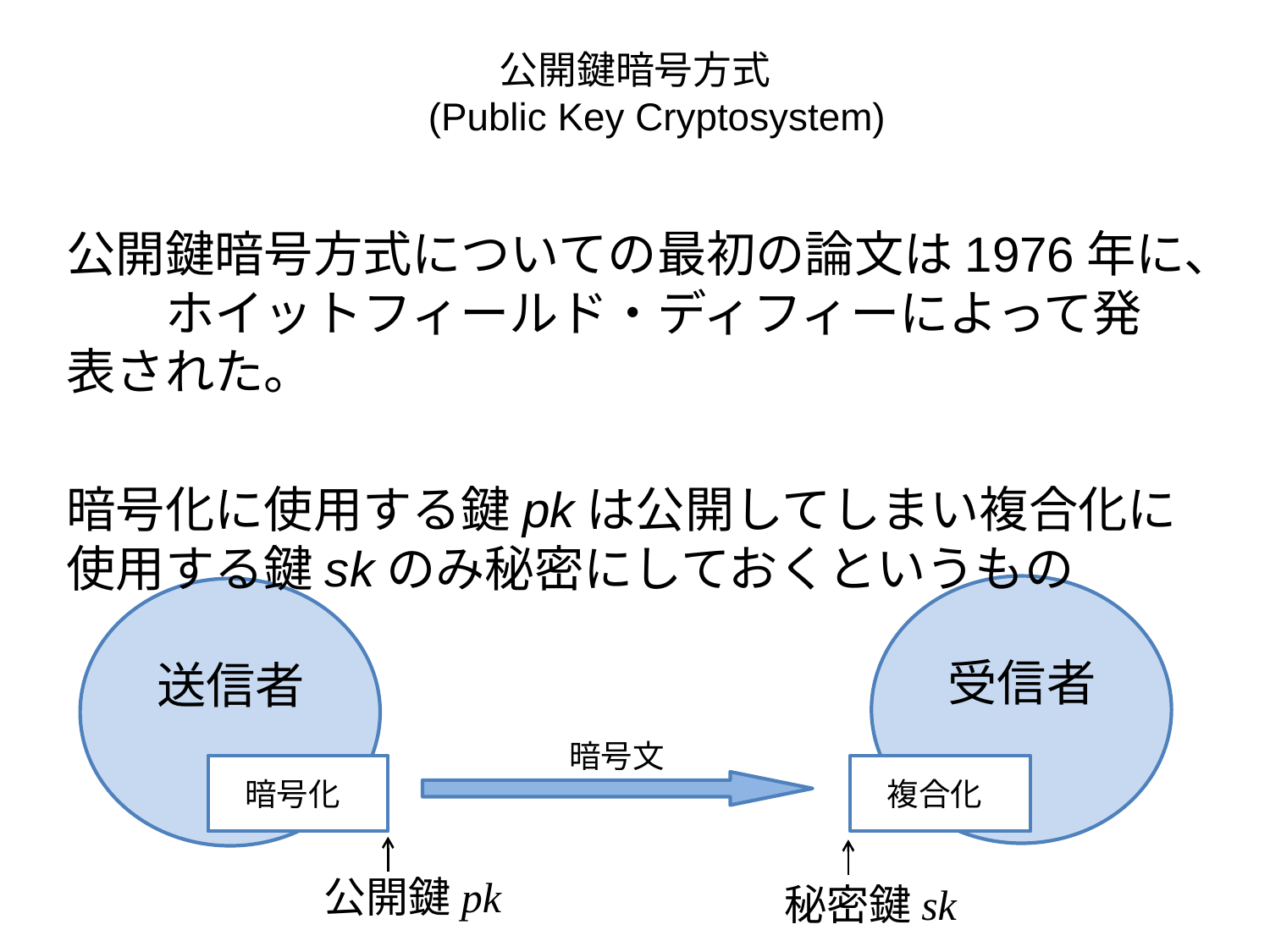

# 公開鍵暗号方式 　(Public Key Cryptosystem)
公開鍵暗号方式についての最初の論文は1976年に、　　ホイットフィールド・ディフィーによって発表された。

暗号化に使用する鍵pkは公開してしまい複合化に使用する鍵skのみ秘密にしておくというもの

受信者

送信者

暗号化

複合化

暗号文
公開鍵pk
秘密鍵sk